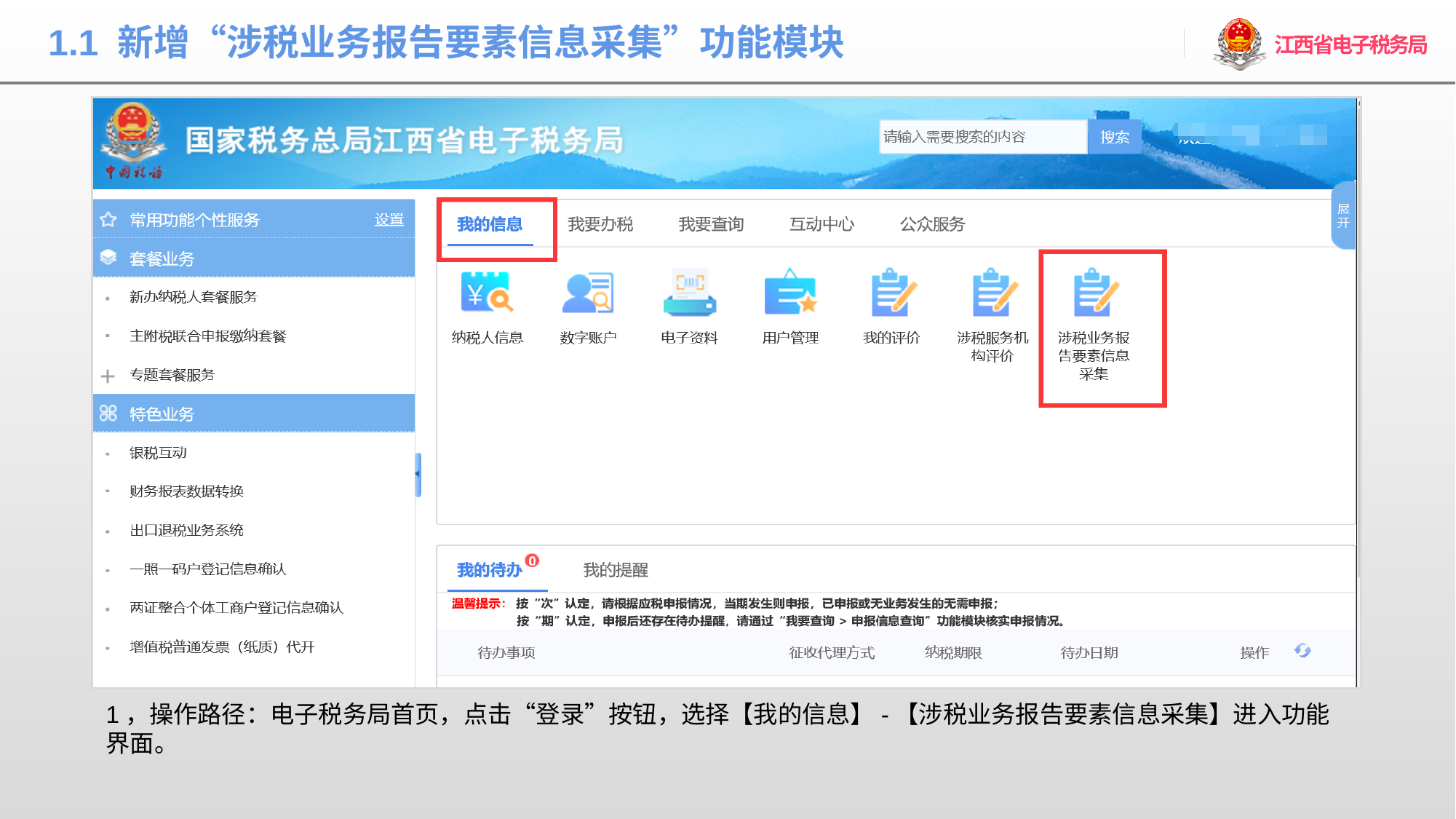

1.1 新增“涉税业务报告要素信息采集”功能模块

1，操作路径：电子税务局首页，点击“登录”按钮，选择【我的信息】-【涉税业务报告要素信息采集】进入功能界面。